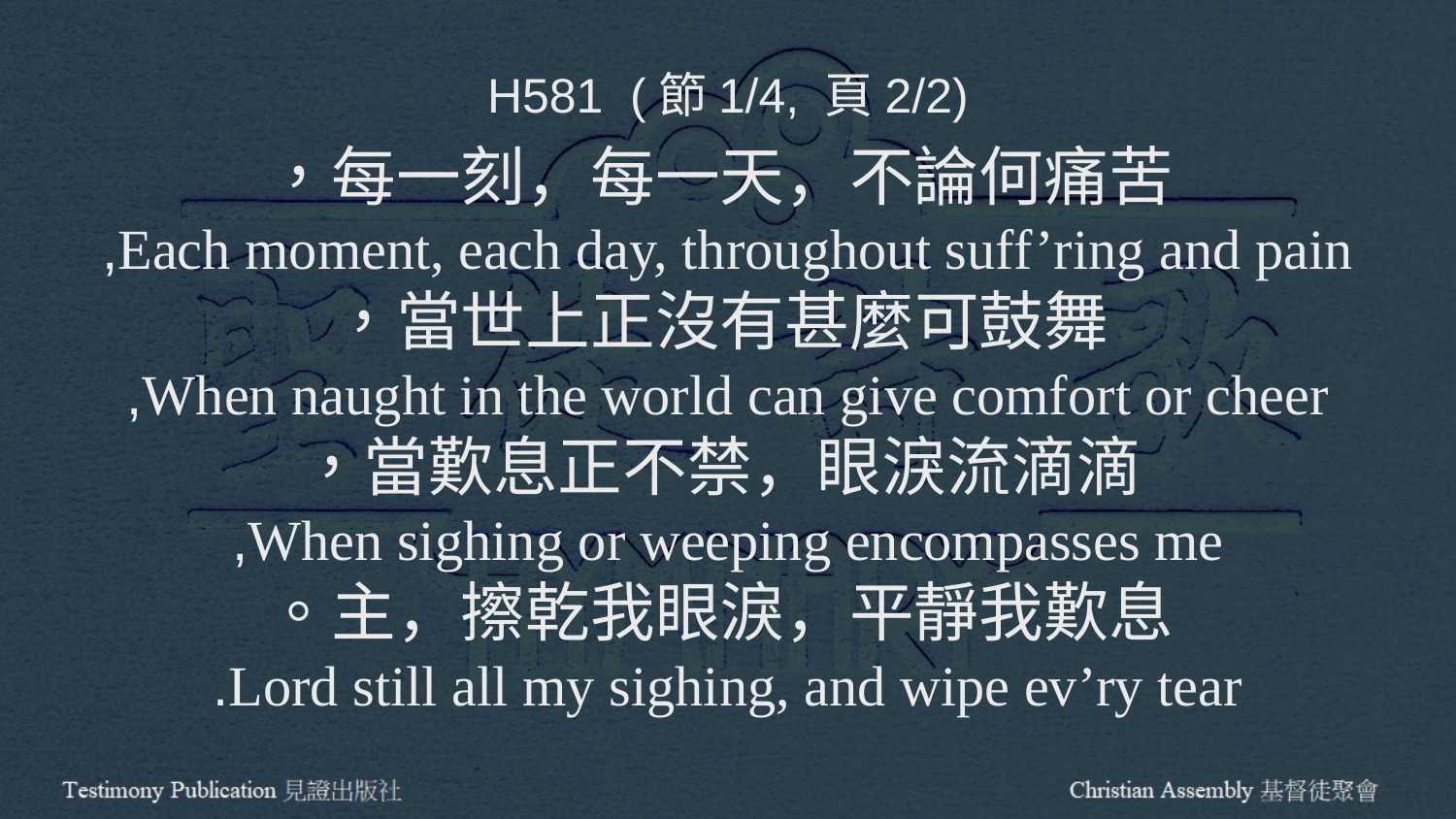

H581  (節1/4, 頁2/2)
每一刻，每一天，不論何痛苦，
Each moment, each day, throughout suff’ring and pain,
當世上正沒有甚麼可鼓舞，
When naught in the world can give comfort or cheer,
當歎息正不禁，眼淚流滴滴，
When sighing or weeping encompasses me,
主，擦乾我眼淚，平靜我歎息。
Lord still all my sighing, and wipe ev’ry tear.